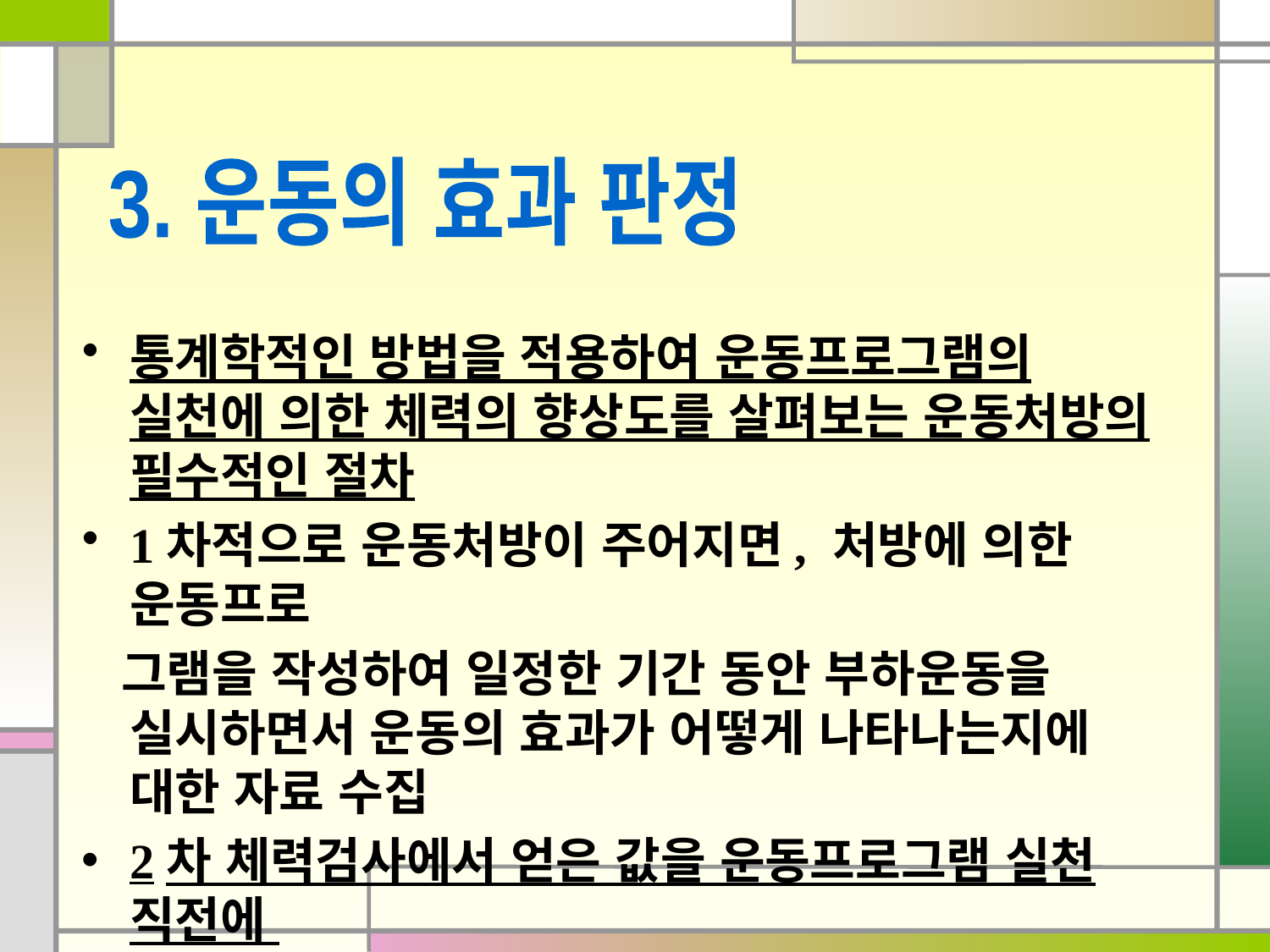

3. 운동의 효과 판정
통계학적인 방법을 적용하여 운동프로그램의 실천에 의한 체력의 향상도를 살펴보는 운동처방의 필수적인 절차
1차적으로 운동처방이 주어지면, 처방에 의한 운동프로
  그램을 작성하여 일정한 기간 동안 부하운동을 실시하면서 운동의 효과가 어떻게 나타나는지에 대한 자료 수집
2차 체력검사에서 얻은 값을 운동프로그램 실천 직전에
  측정한 값과 비교하여 운동 효과의 유무 판정